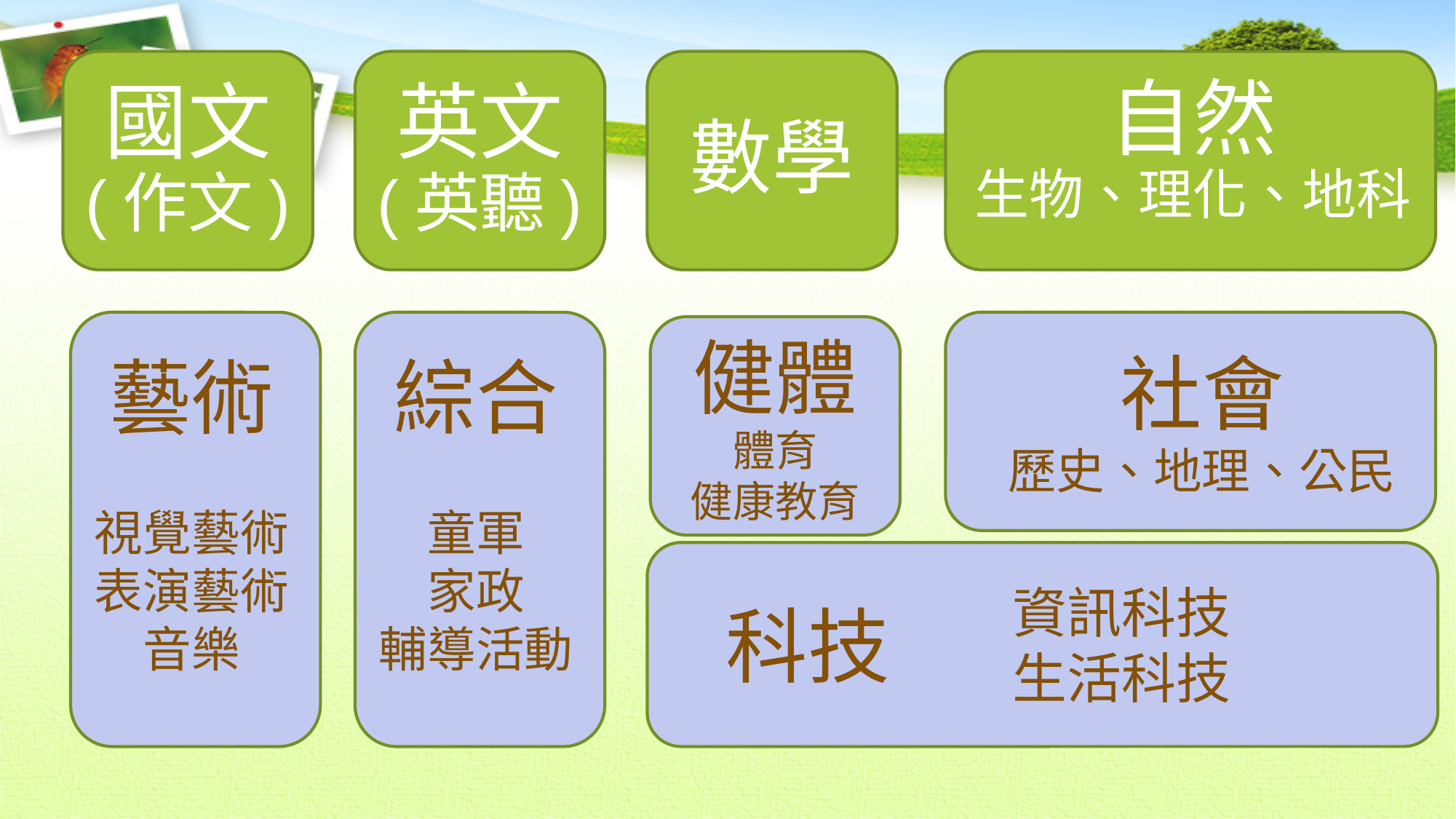

自然
生物、理化、地科

國文
(作文)

英文
(英聽)

數學

健體
體育
健康教育
社會
歷史、地理、公民
藝術

視覺藝術
表演藝術
音樂
綜合

童軍
家政
輔導活動

資訊科技
生活科技
科技